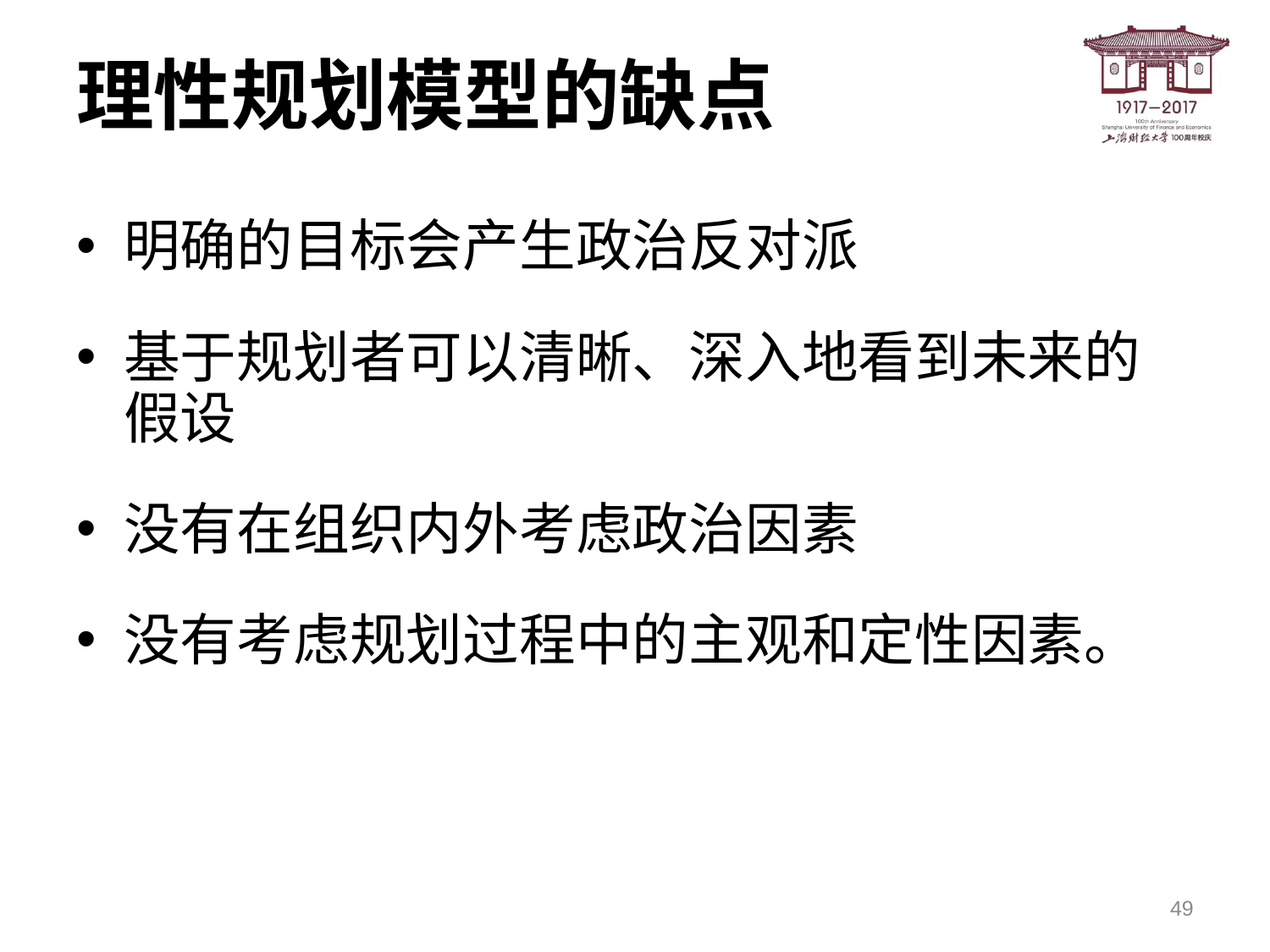

# 理性规划模型的缺点
明确的目标会产生政治反对派
基于规划者可以清晰、深入地看到未来的假设
没有在组织内外考虑政治因素
没有考虑规划过程中的主观和定性因素。
49